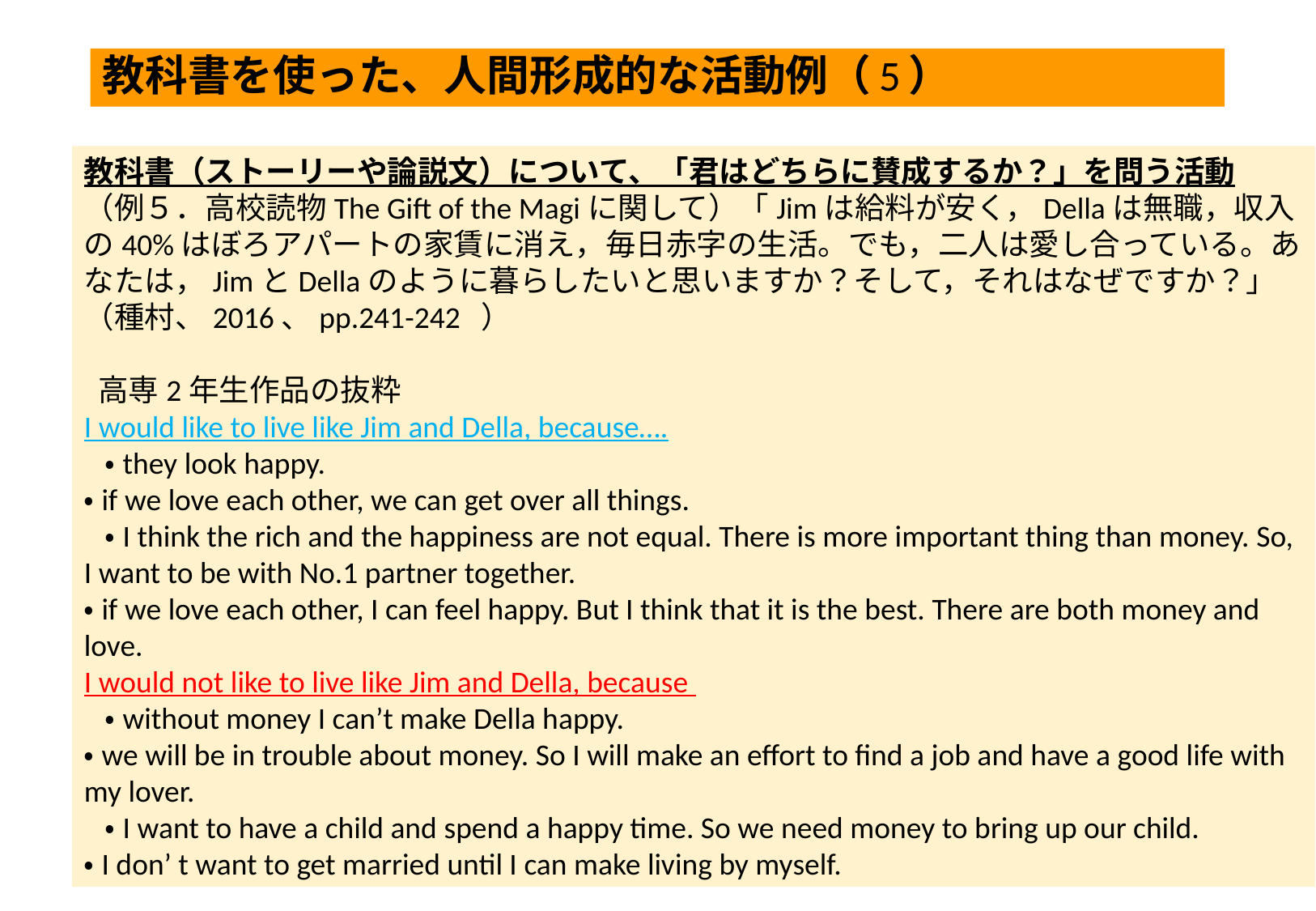

# 教科書を使った、人間形成的な活動例（5）
教科書（ストーリーや論説文）について、「君はどちらに賛成するか？」を問う活動
（例５．高校読物The Gift of the Magiに関して）「Jimは給料が安く，Dellaは無職，収入の40%はぼろアパートの家賃に消え，毎日赤字の生活。でも，二人は愛し合っている。あなたは，JimとDellaのように暮らしたいと思いますか？そして，それはなぜですか？」（種村、2016、pp.241-242  ）

 高専2年生作品の抜粋
I would like to live like Jim and Della, because….
  ・they look happy.
・if we love each other, we can get over all things.
  ・I think the rich and the happiness are not equal. There is more important thing than money. So, I want to be with No.1 partner together.
・if we love each other, I can feel happy. But I think that it is the best. There are both money and love.
I would not like to live like Jim and Della, because
  ・without money I can’t make Della happy.
・we will be in trouble about money. So I will make an effort to find a job and have a good life with my lover.
  ・I want to have a child and spend a happy time. So we need money to bring up our child.
・I don’ t want to get married until I can make living by myself.